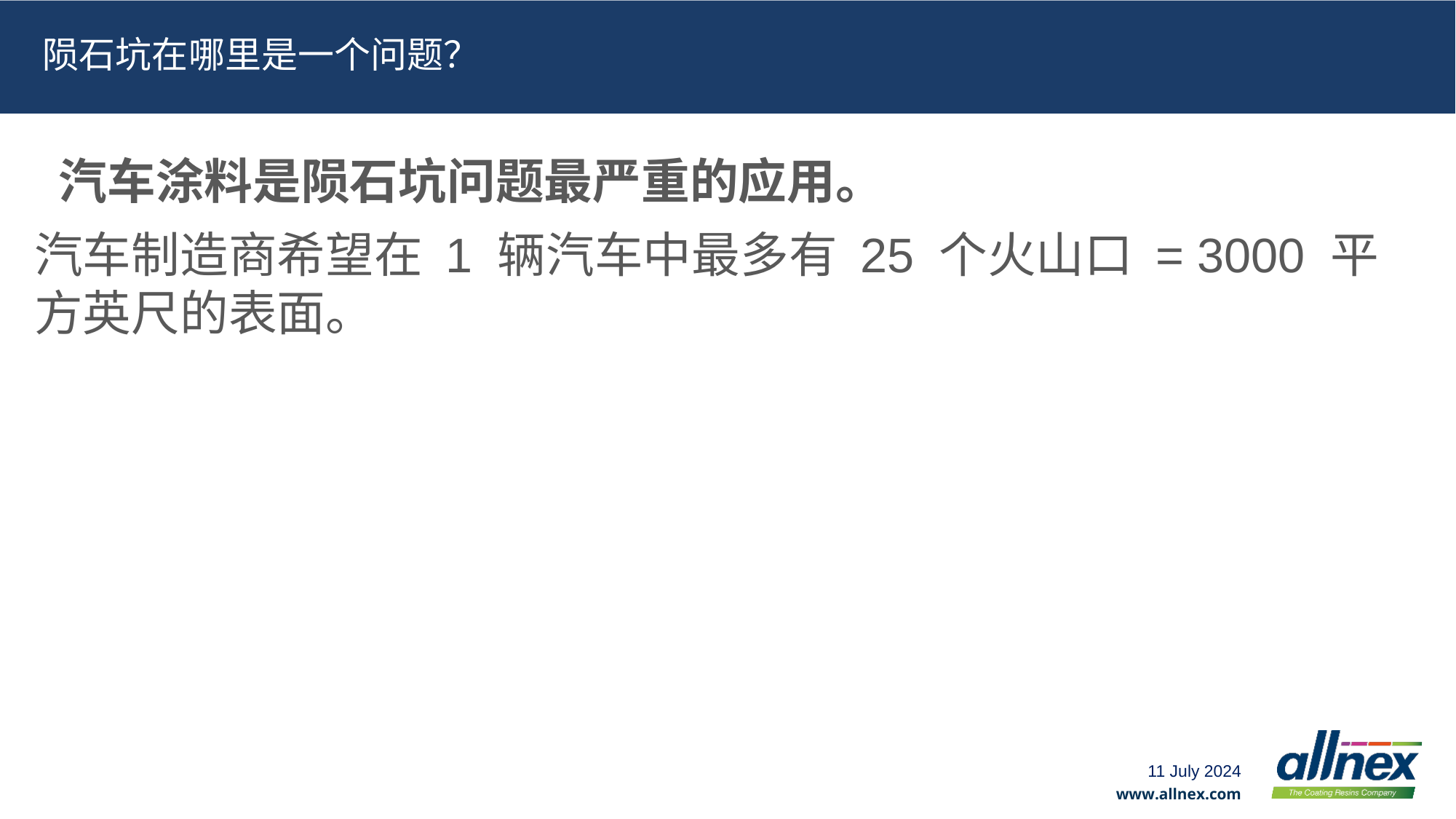

# 陨石坑在哪里是一个问题？
汽车涂料是陨石坑问题最严重的应用。
汽车制造商希望在 1 辆汽车中最多有 25 个火山口 = 3000 平方英尺的表面。

11 July 2024